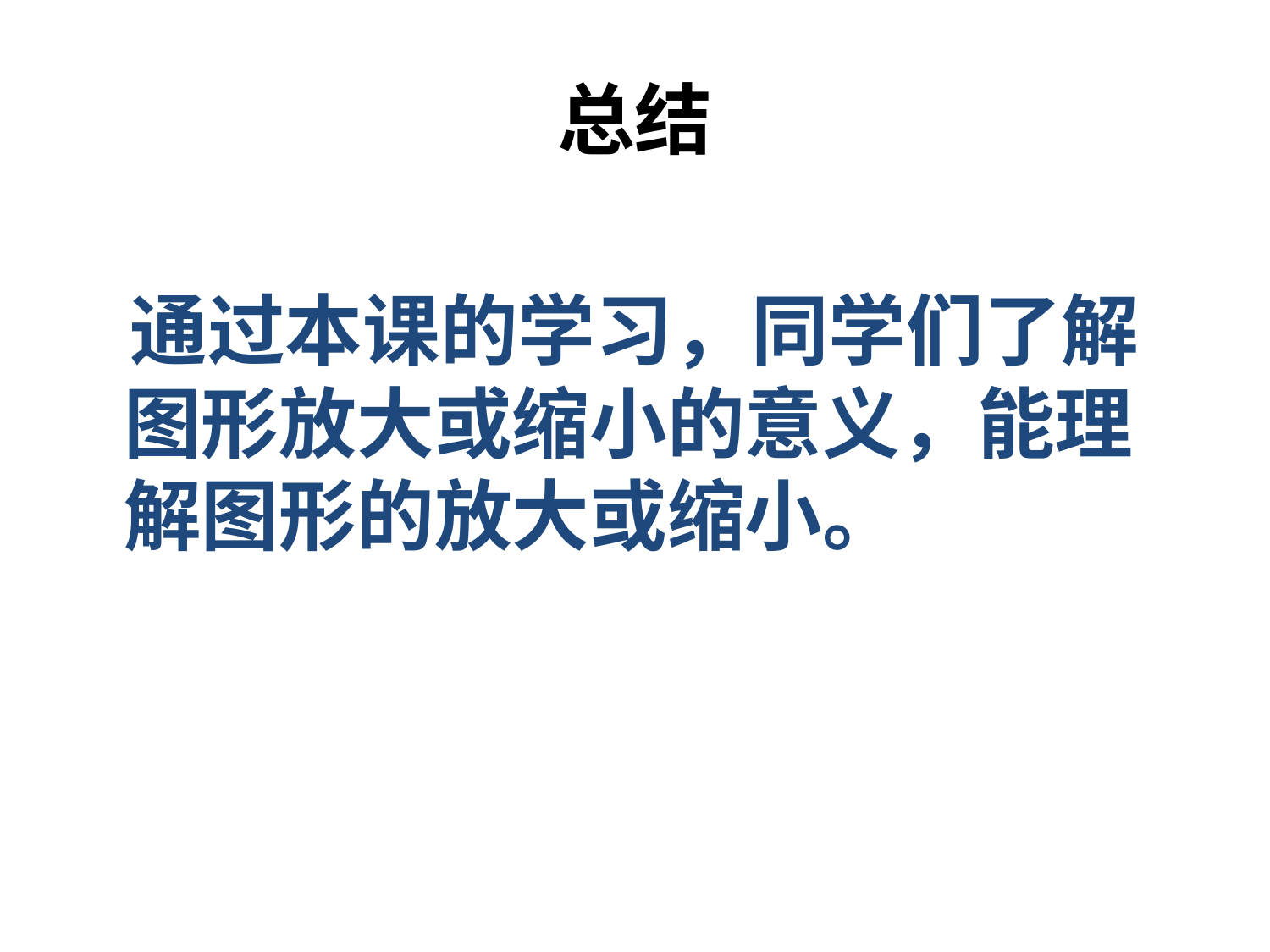

# 总结
  通过本课的学习，同学们了解图形放大或缩小的意义，能理解图形的放大或缩小。